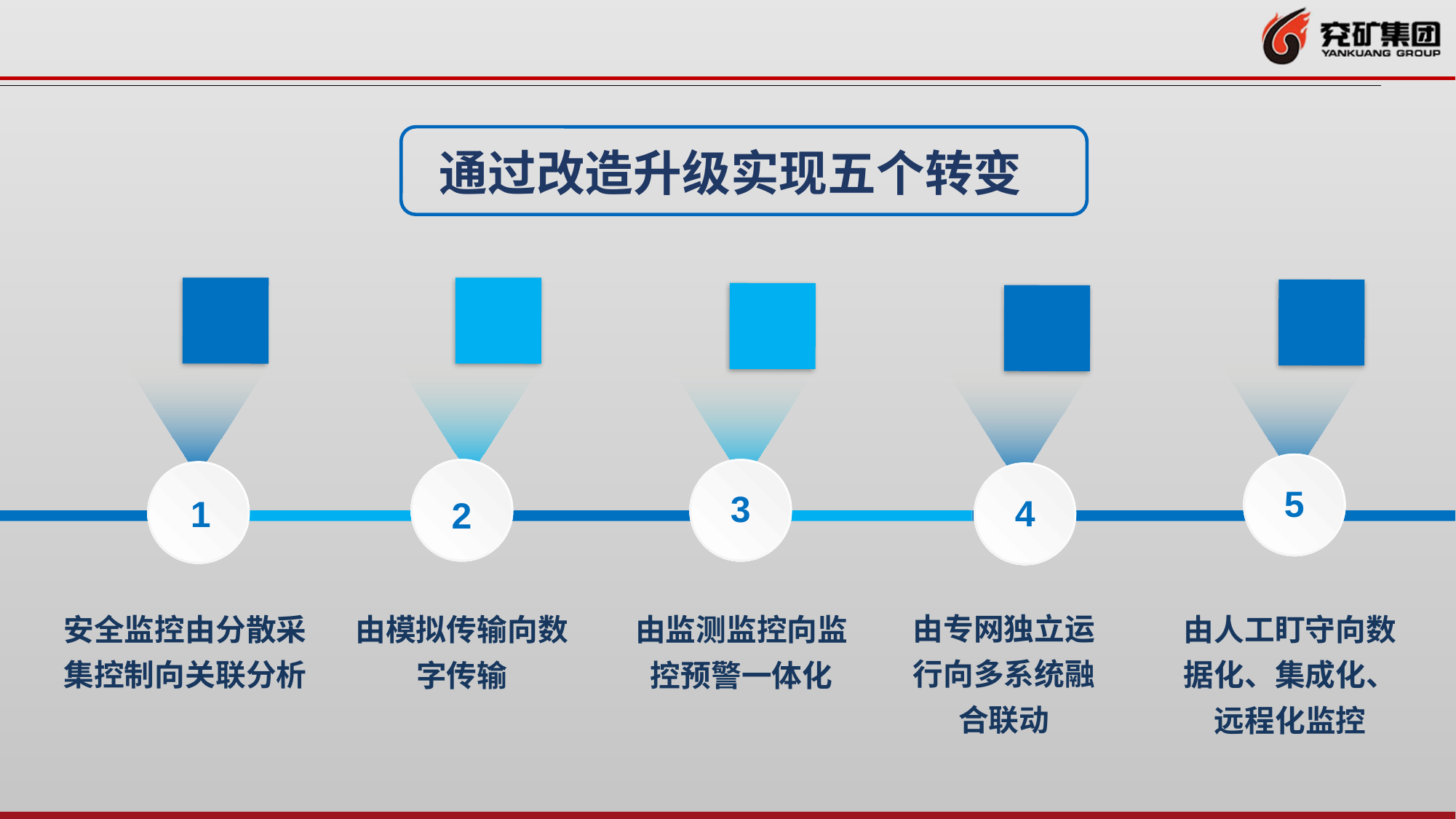

通过改造升级实现五个转变

5

2

3

4
1

由专网独立运行向多系统融合联动
安全监控由分散采集控制向关联分析
由模拟传输向数字传输
由监测监控向监控预警一体化
由人工盯守向数据化、集成化、远程化监控